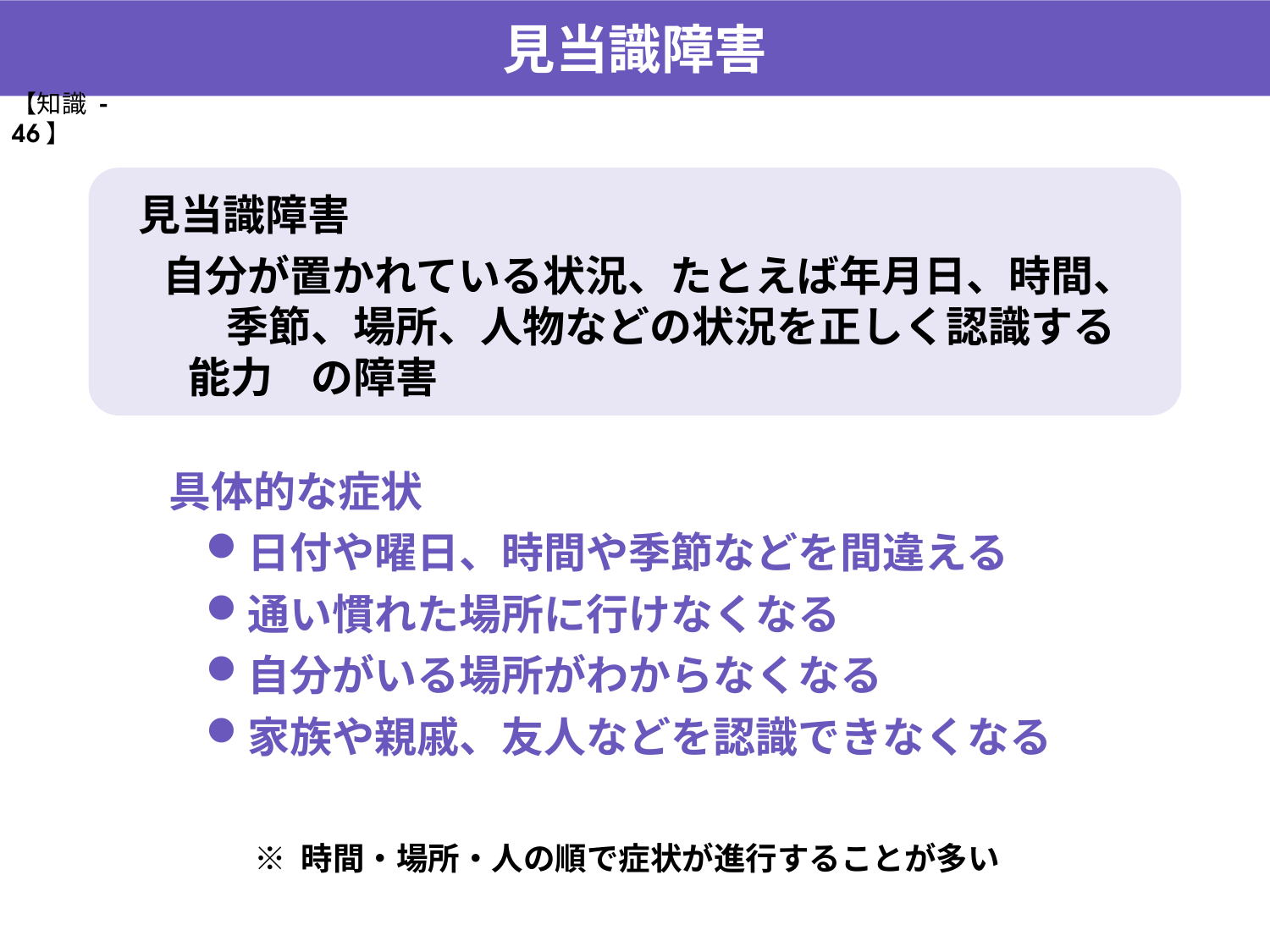

見当識障害
【知識 -46】

見当識障害
自分が置かれている状況、たとえば年月日、時間、    季節、場所、人物などの状況を正しく認識する能力    の障害
具体的な症状
日付や曜日、時間や季節などを間違える
通い慣れた場所に行けなくなる
自分がいる場所がわからなくなる
家族や親戚、友人などを認識できなくなる
※ 時間・場所・人の順で症状が進行することが多い